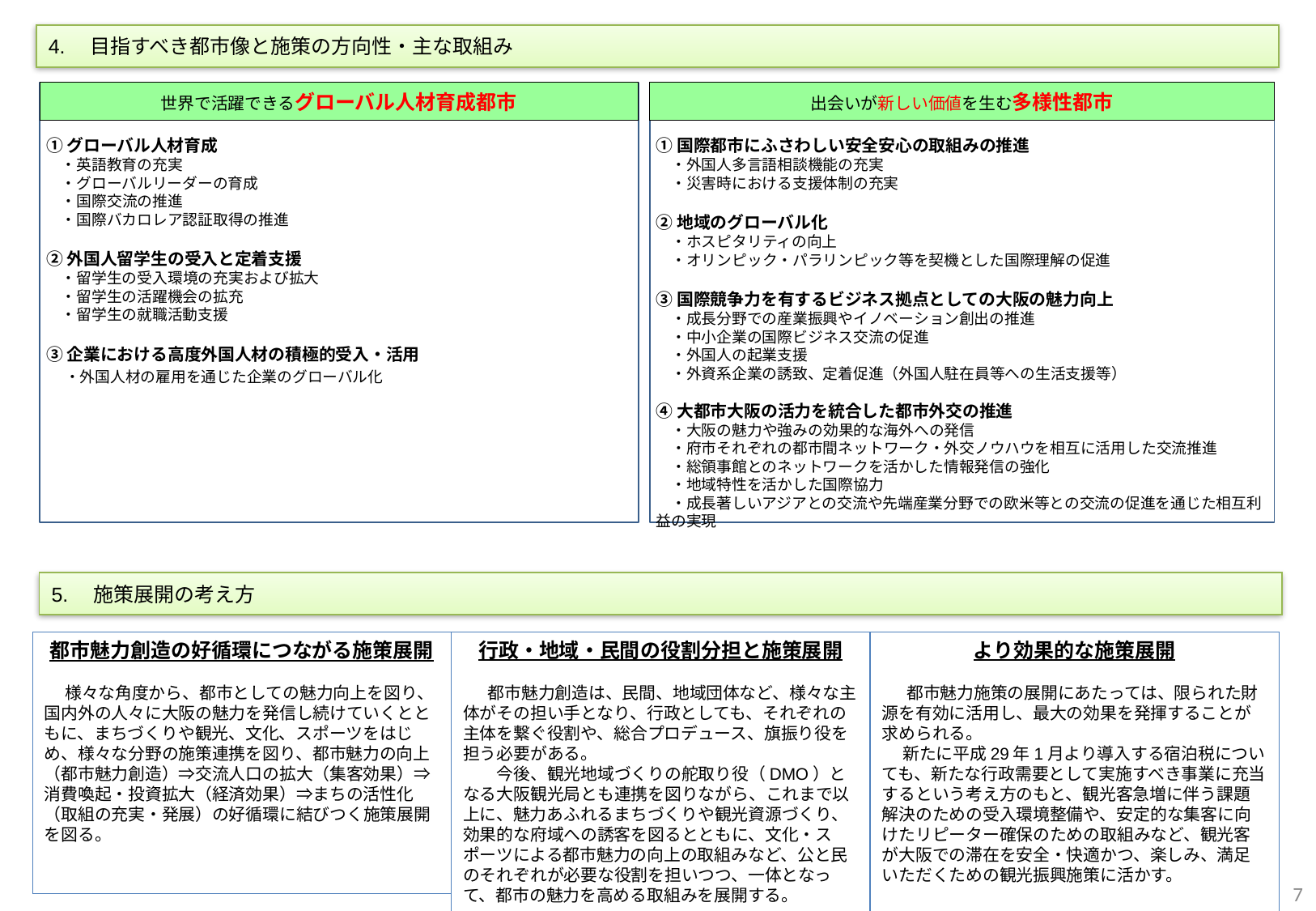

# 4.　目指すべき都市像と施策の方向性・主な取組み

①グローバル人材育成
　・英語教育の充実
　・グローバルリーダーの育成
　・国際交流の推進
　・国際バカロレア認証取得の推進

②外国人留学生の受入と定着支援
　・留学生の受入環境の充実および拡大
　・留学生の活躍機会の拡充
　・留学生の就職活動支援

③企業における高度外国人材の積極的受入・活用
　・外国人材の雇用を通じた企業のグローバル化

世界で活躍できるグローバル人材育成都市

①国際都市にふさわしい安全安心の取組みの推進
　・外国人多言語相談機能の充実
　・災害時における支援体制の充実

②地域のグローバル化
　・ホスピタリティの向上
　・オリンピック・パラリンピック等を契機とした国際理解の促進

③国際競争力を有するビジネス拠点としての大阪の魅力向上
　・成長分野での産業振興やイノベーション創出の推進
　・中小企業の国際ビジネス交流の促進
　・外国人の起業支援
　・外資系企業の誘致、定着促進（外国人駐在員等への生活支援等）

④大都市大阪の活力を統合した都市外交の推進
　・大阪の魅力や強みの効果的な海外への発信
　・府市それぞれの都市間ネットワーク・外交ノウハウを相互に活用した交流推進
　・総領事館とのネットワークを活かした情報発信の強化
　・地域特性を活かした国際協力
　・成長著しいアジアとの交流や先端産業分野での欧米等との交流の促進を通じた相互利益の実現

出会いが新しい価値を生む多様性都市
5.　施策展開の考え方
より効果的な施策展開

 　都市魅力施策の展開にあたっては、限られた財源を有効に活用し、最大の効果を発揮することが求められる。
　 新たに平成29年1月より導入する宿泊税についても、新たな行政需要として実施すべき事業に充当するという考え方のもと、観光客急増に伴う課題解決のための受入環境整備や、安定的な集客に向けたリピーター確保のための取組みなど、観光客が大阪での滞在を安全・快適かつ、楽しみ、満足いただくための観光振興施策に活かす。

行政・地域・民間の役割分担と施策展開

 　都市魅力創造は、民間、地域団体など、様々な主体がその担い手となり、行政としても、それぞれの主体を繋ぐ役割や、総合プロデュース、旗振り役を担う必要がある。
　　今後、観光地域づくりの舵取り役（DMO）となる大阪観光局とも連携を図りながら、これまで以上に、魅力あふれるまちづくりや観光資源づくり、効果的な府域への誘客を図るとともに、文化・スポーツによる都市魅力の向上の取組みなど、公と民のそれぞれが必要な役割を担いつつ、一体となって、都市の魅力を高める取組みを展開する。

都市魅力創造の好循環につながる施策展開

　 様々な角度から、都市としての魅力向上を図り、国内外の人々に大阪の魅力を発信し続けていくとともに、まちづくりや観光、文化、スポーツをはじめ、様々な分野の施策連携を図り、都市魅力の向上（都市魅力創造）⇒交流人口の拡大（集客効果）⇒消費喚起・投資拡大（経済効果）⇒まちの活性化（取組の充実・発展）の好循環に結びつく施策展開を図る。

7